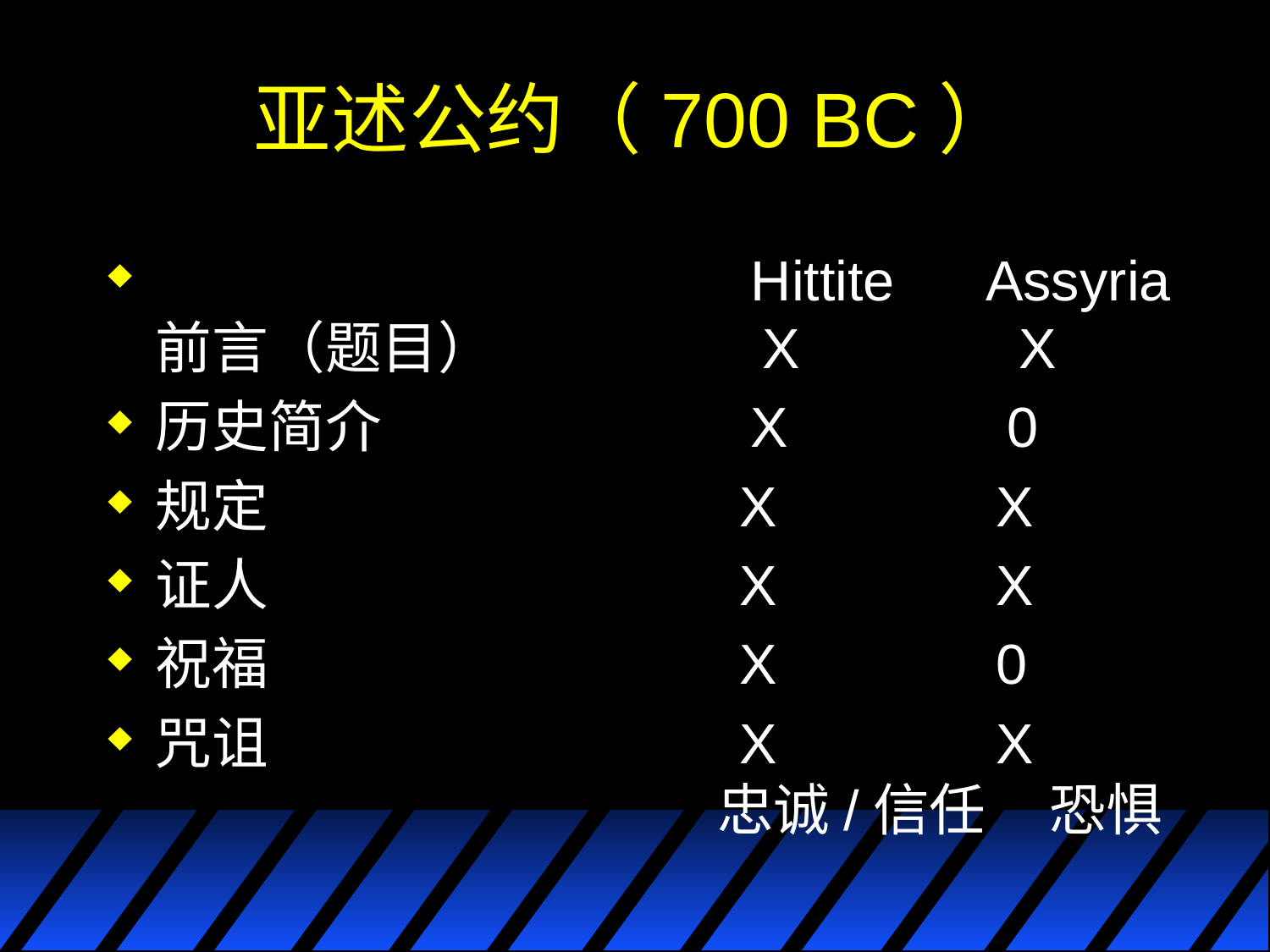

# 亚述公约（700 BC）
                                      Hittite      Assyria    前言（题目）                    X              X
历史简介                            X              0
规定                                    X              X
证人                                    X              X
祝福                                    X              0
咒诅                                    X              X
                                   忠诚/信任     恐惧